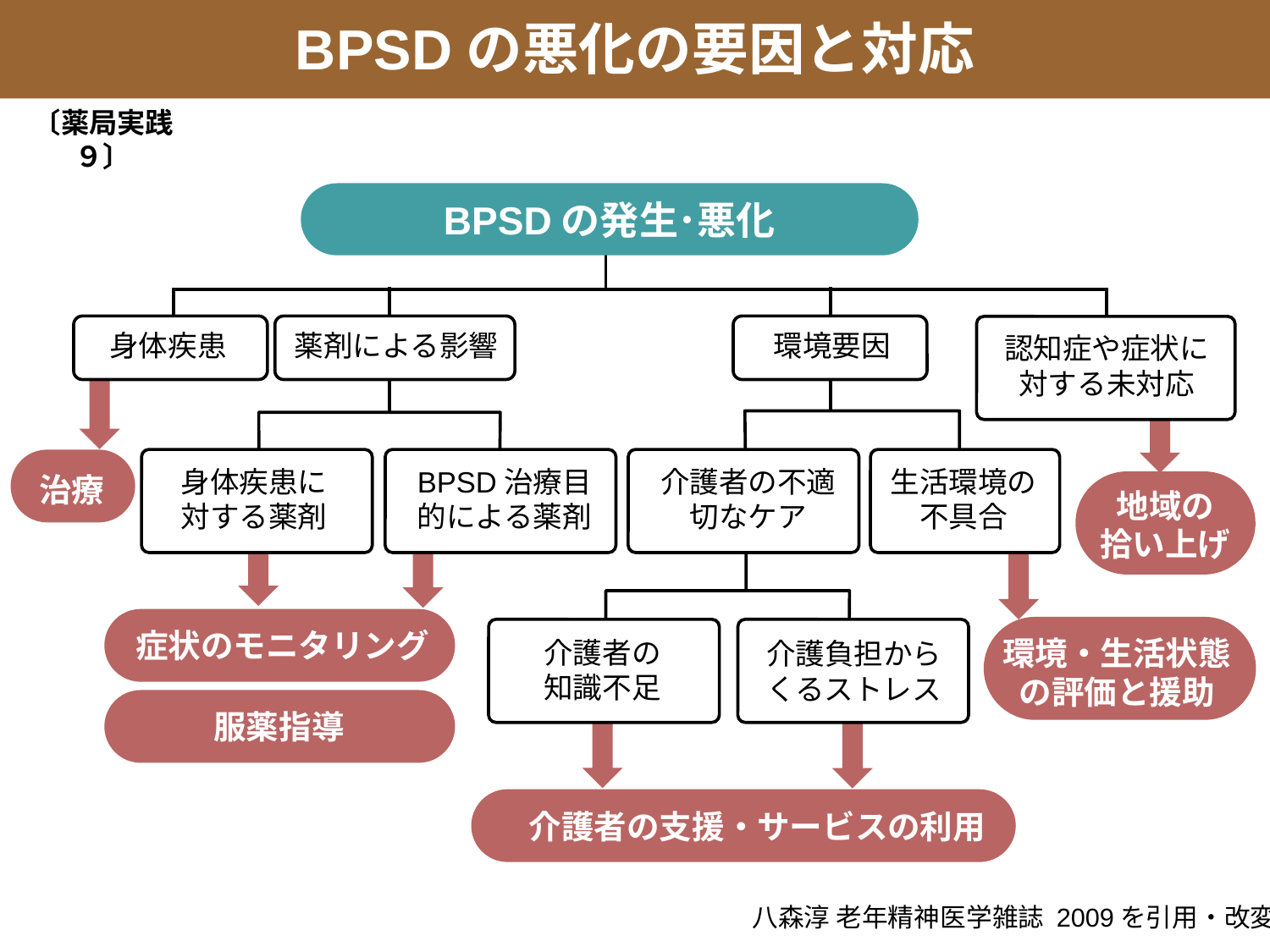

BPSDの悪化の要因と対応
〔薬局実践９〕

BPSDの発生･悪化

認知症や症状に対する未対応
身体疾患
薬剤による影響
環境要因

身体疾患に
対する薬剤
BPSD治療目的による薬剤
介護者の不適切なケア
生活環境の不具合
治療

地域の
拾い上げ

環境・生活状態の評価と援助
症状のモニタリング
介護者の
知識不足
介護負担からくるストレス

服薬指導

介護者の支援・サービスの利用
八森淳 老年精神医学雑誌 2009を引用・改変